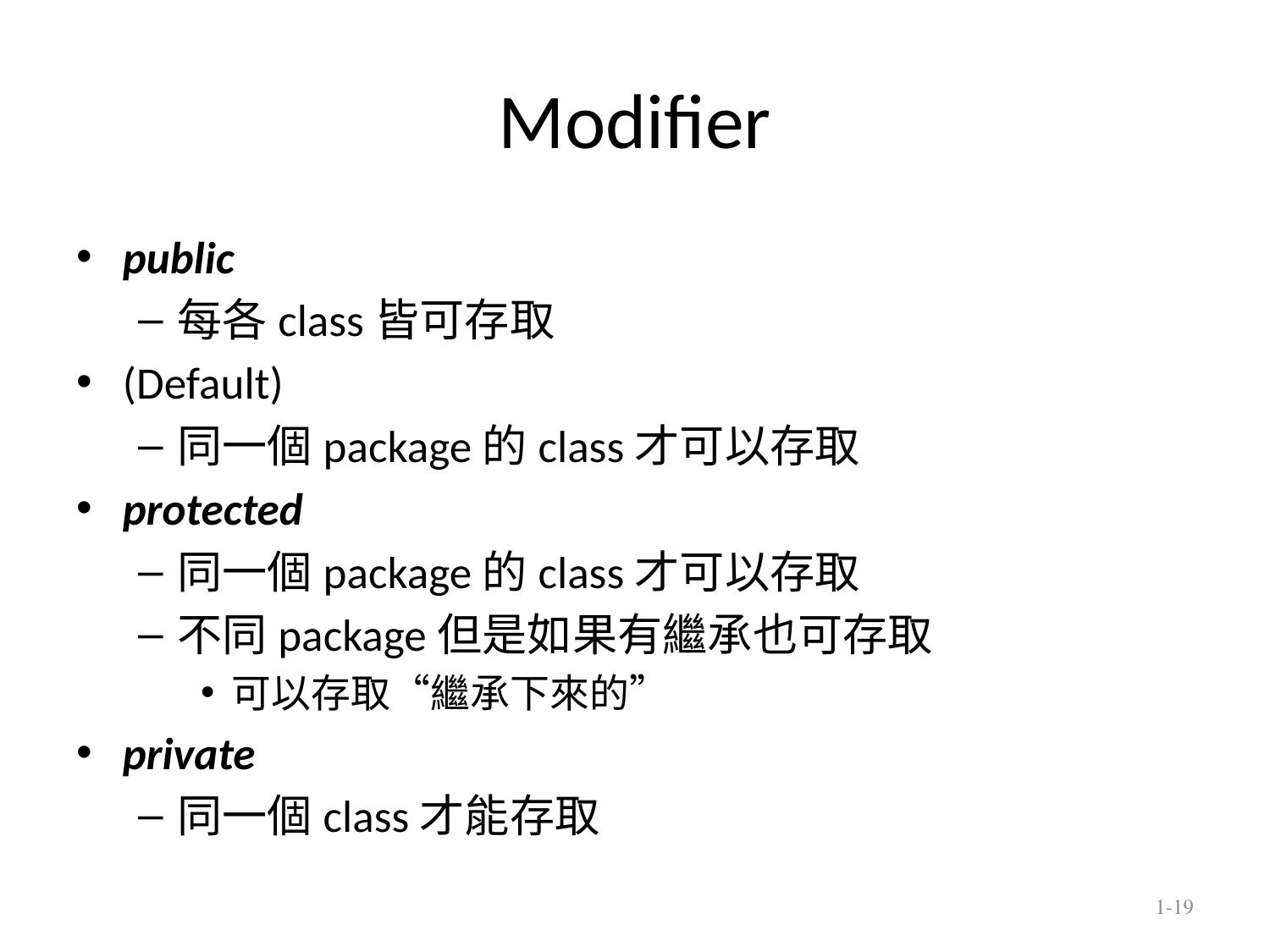

# Modifier
public
每各class皆可存取
(Default)
同一個package的class才可以存取
protected
同一個package的class才可以存取
不同package但是如果有繼承也可存取
可以存取“繼承下來的”
private
同一個class才能存取

1-19